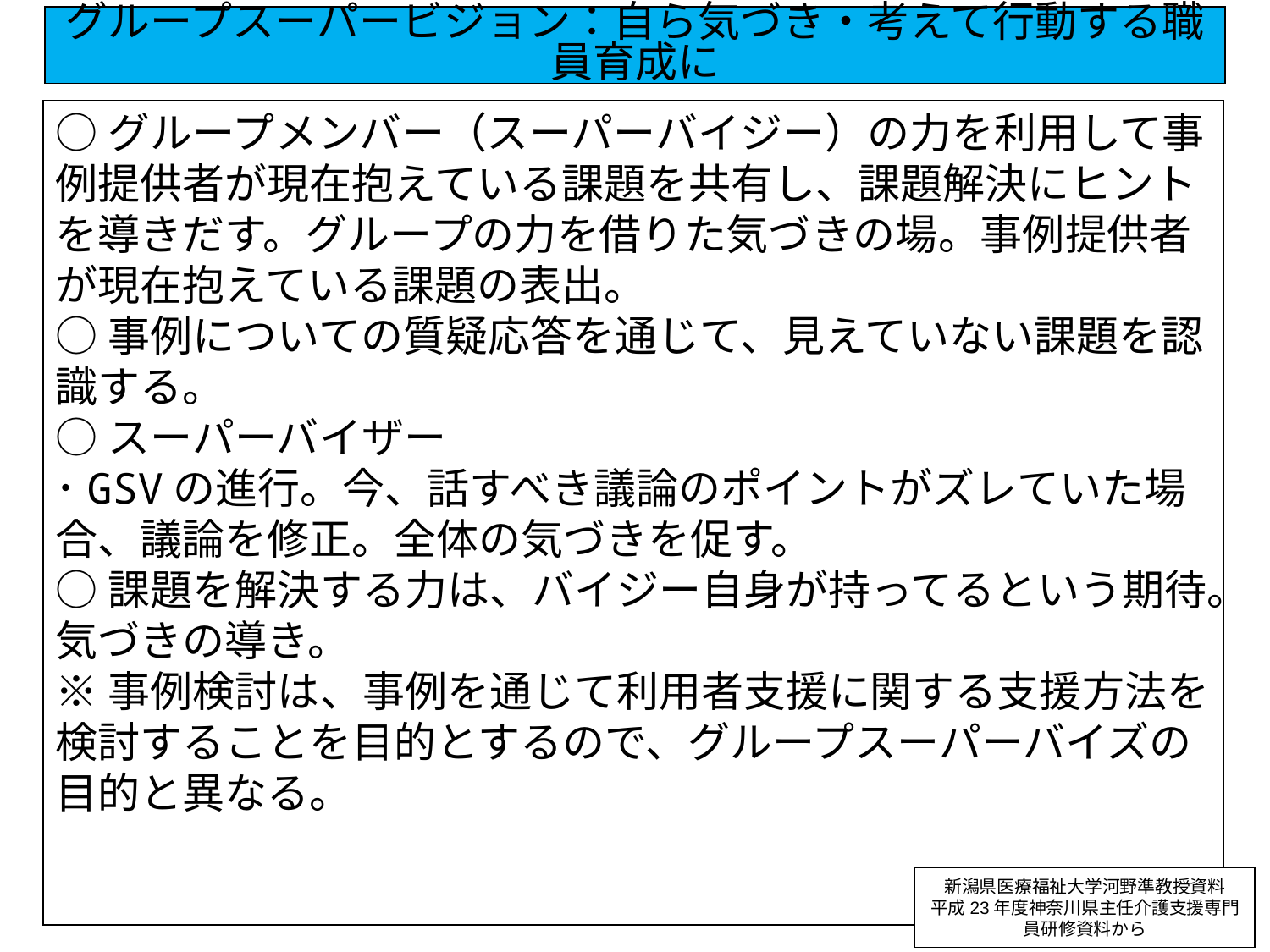

# グループスーパービジョン：自ら気づき・考えて行動する職員育成に
○グループメンバー（スーパーバイジー）の力を利用して事例提供者が現在抱えている課題を共有し、課題解決にヒントを導きだす。グループの力を借りた気づきの場。事例提供者が現在抱えている課題の表出。
○事例についての質疑応答を通じて、見えていない課題を認識する。
○スーパーバイザー
･GSVの進行。今、話すべき議論のポイントがズレていた場合、議論を修正。全体の気づきを促す。
○課題を解決する力は、バイジー自身が持ってるという期待。気づきの導き。
※事例検討は、事例を通じて利用者支援に関する支援方法を検討することを目的とするので、グループスーパーバイズの目的と異なる。

新潟県医療福祉大学河野準教授資料
平成23年度神奈川県主任介護支援専門員研修資料から